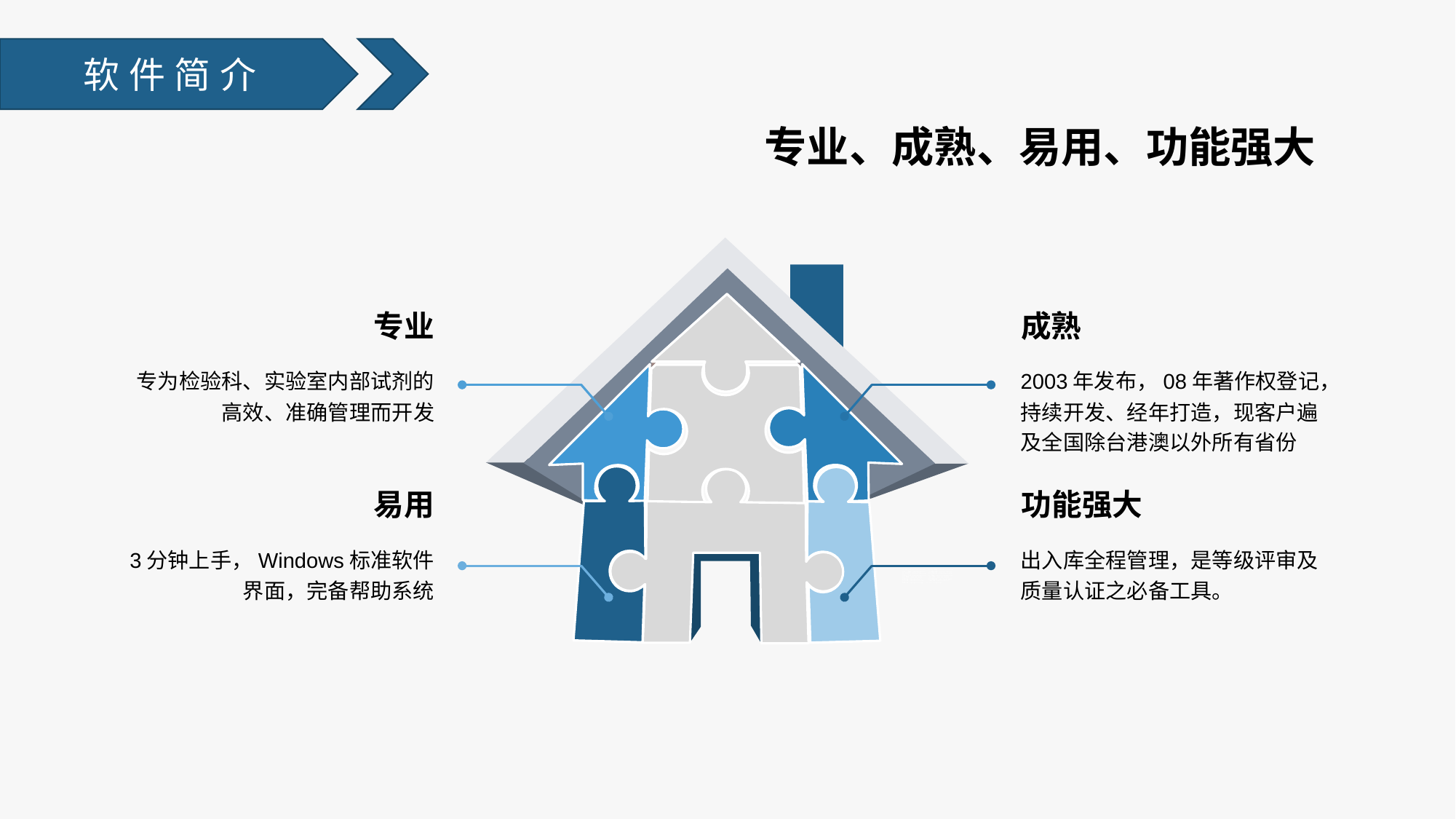

软件简介

专业、成熟、易用、功能强大

专业
专为检验科、实验室内部试剂的高效、准确管理而开发
成熟
2003年发布，08年著作权登记，持续开发、经年打造，现客户遍及全国除台港澳以外所有省份

易用
3分钟上手，Windows标准软件界面，完备帮助系统
功能强大
出入库全程管理，是等级评审及质量认证之必备工具。